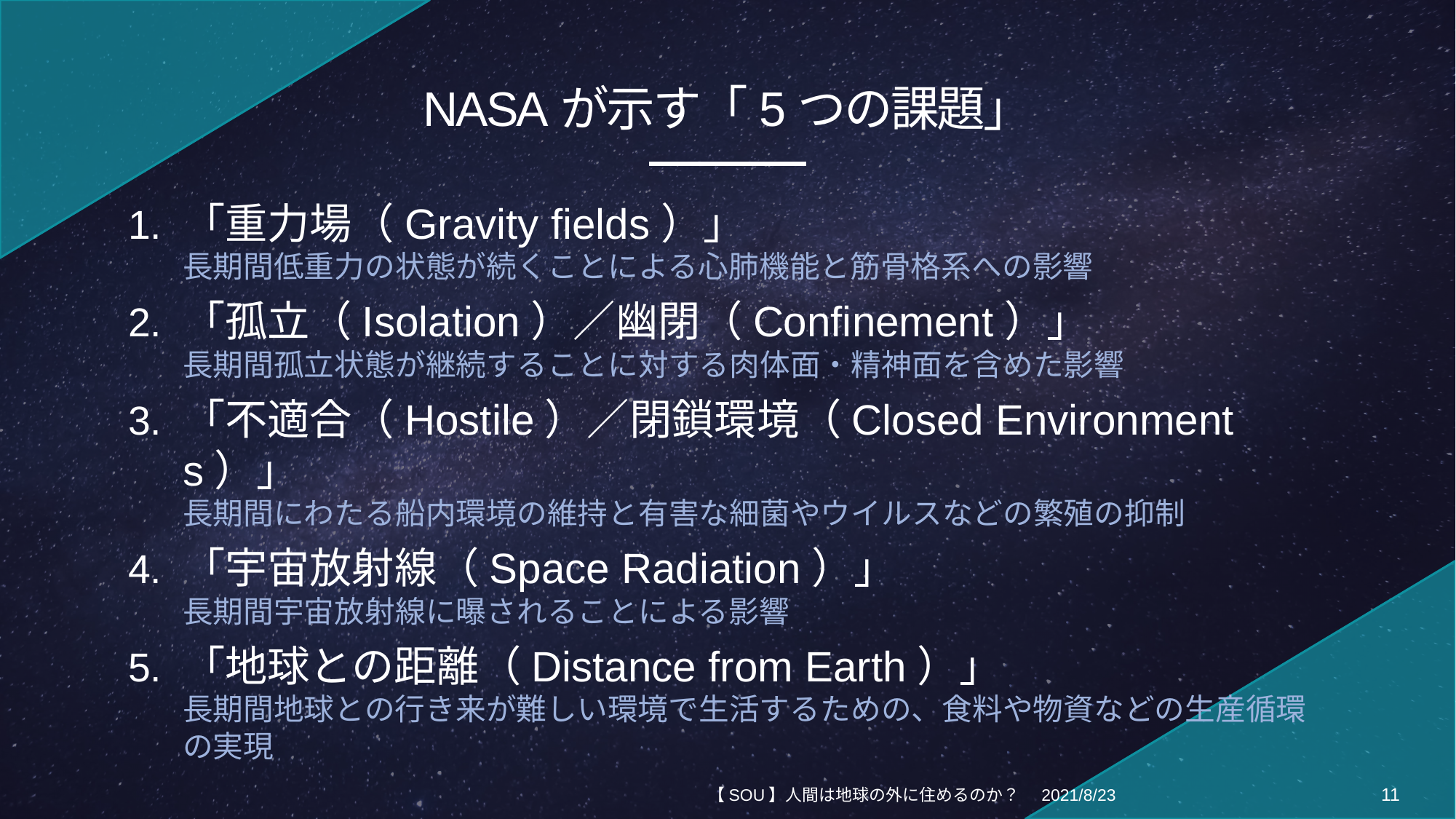

# NASAが示す「5つの課題」
「重力場（Gravity fields）」
長期間低重力の状態が続くことによる心肺機能と筋骨格系への影響
「孤立（Isolation）／幽閉（Confinement）」
長期間孤立状態が継続することに対する肉体面・精神面を含めた影響
「不適合（Hostile）／閉鎖環境（Closed Environments）」
長期間にわたる船内環境の維持と有害な細菌やウイルスなどの繁殖の抑制
「宇宙放射線（Space Radiation）」
長期間宇宙放射線に曝されることによる影響
「地球との距離（Distance from Earth）」
長期間地球との行き来が難しい環境で生活するための、食料や物資などの生産循環の実現
【SOU】人間は地球の外に住めるのか？
2021/8/23
11